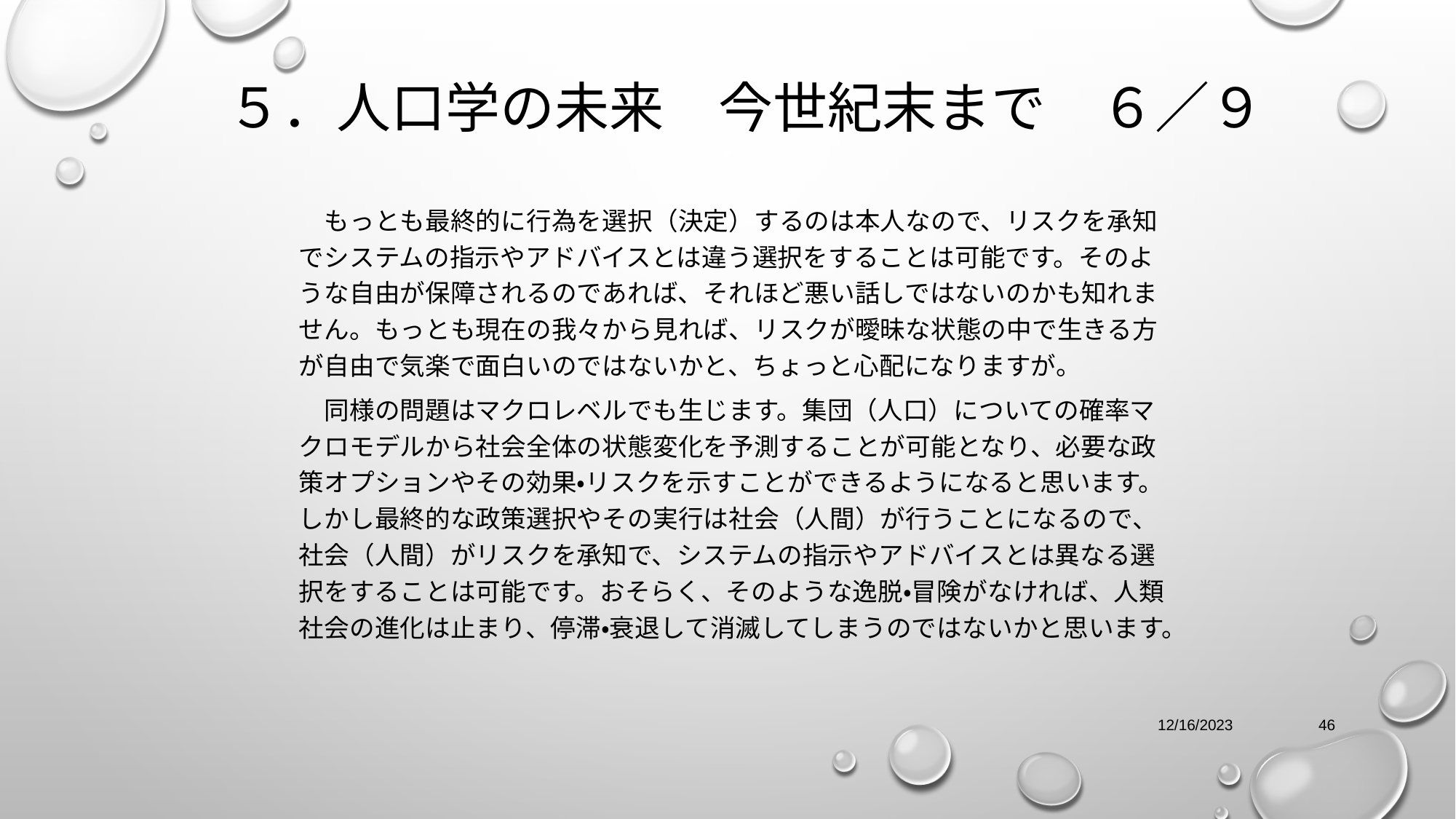

# ５．人口学の未来　今世紀末まで　６／９
　もっとも最終的に行為を選択（決定）するのは本人なので、リスクを承知でシステムの指示やアドバイスとは違う選択をすることは可能です。そのような自由が保障されるのであれば、それほど悪い話しではないのかも知れません。もっとも現在の我々から見れば、リスクが曖昧な状態の中で生きる方が自由で気楽で面白いのではないかと、ちょっと心配になりますが。
　同様の問題はマクロレベルでも生じます。集団（人口）についての確率マクロモデルから社会全体の状態変化を予測することが可能となり、必要な政策オプションやその効果・リスクを示すことができるようになると思います。しかし最終的な政策選択やその実行は社会（人間）が行うことになるので、社会（人間）がリスクを承知で、システムの指示やアドバイスとは異なる選択をすることは可能です。おそらく、そのような逸脱・冒険がなければ、人類社会の進化は止まり、停滞・衰退して消滅してしまうのではないかと思います。

12/16/2023
46